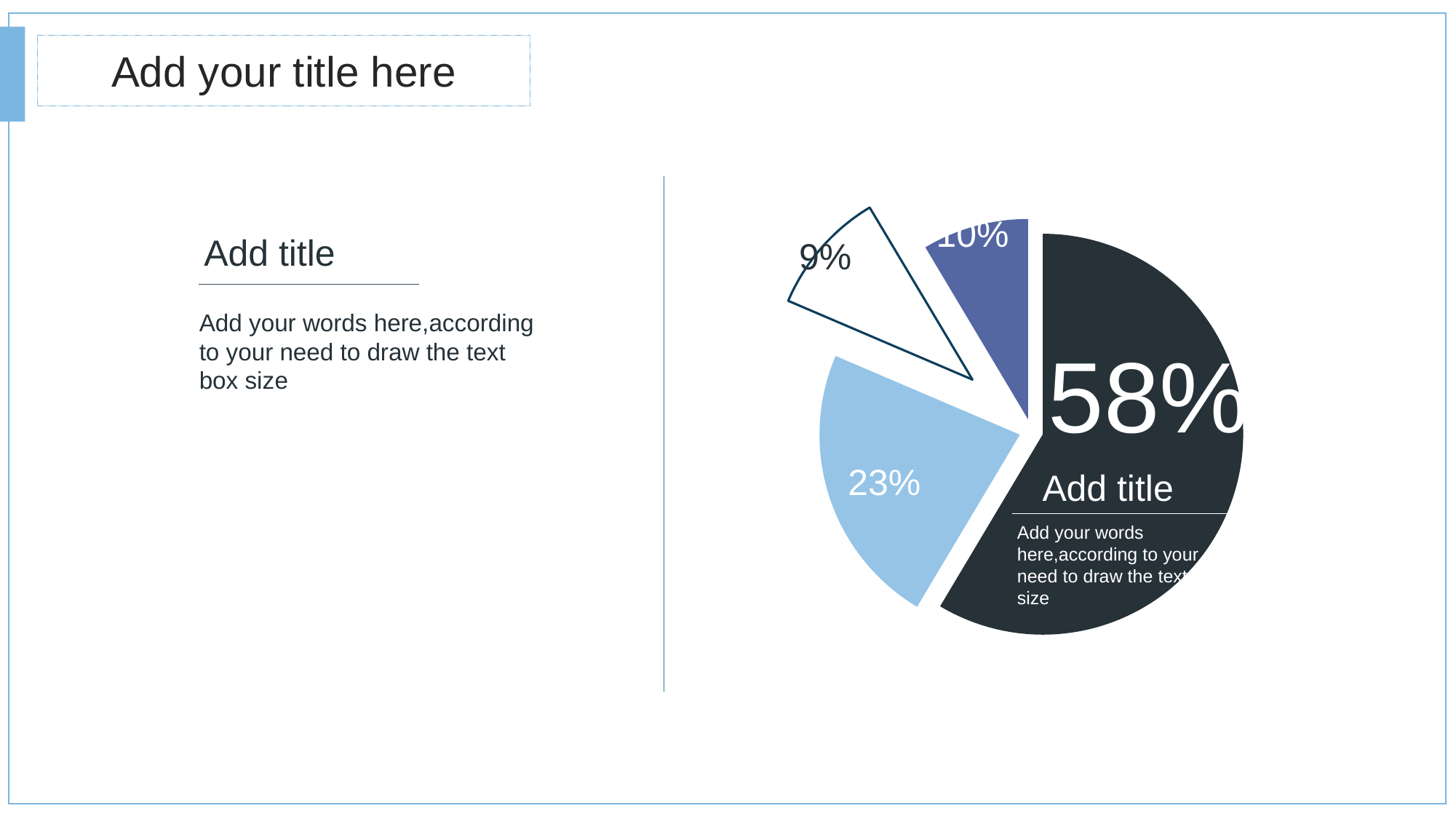

Add your title here

### Chart

| Category | 销售额 |
|---|---|
| 第一季度 | 8.2 |
| 第二季度 | 3.2 |
| 第三季度 | 1.4 |
| 第四季度 | 1.2 |
10%
Add title
9%
Add your words here,according to your need to draw the text box size
58%
23%
Add title
Add your words here,according to your need to draw the text box size